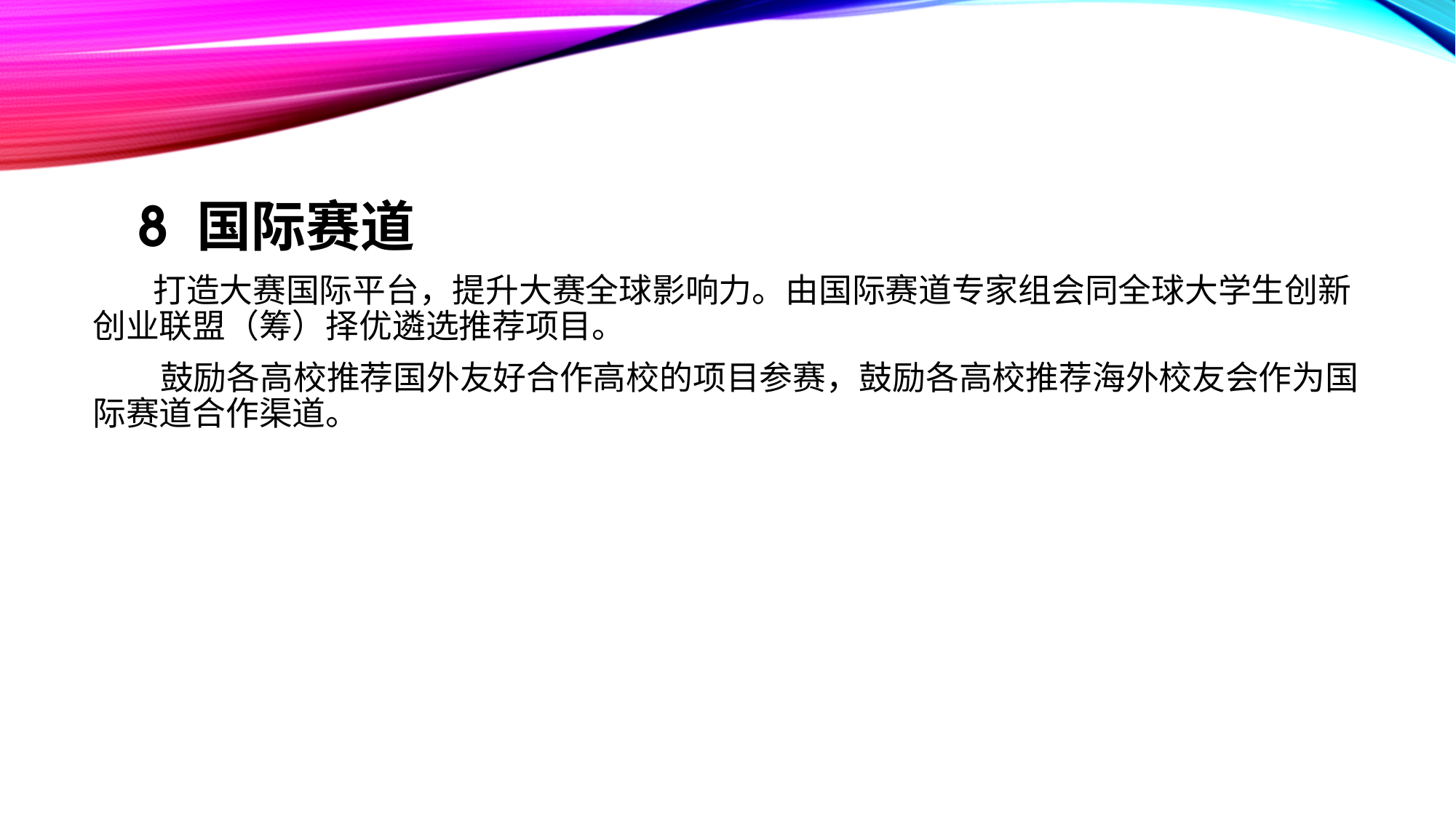

8 国际赛道
       打造大赛国际平台，提升大赛全球影响力。由国际赛道专家组会同全球大学生创新创业联盟（筹）择优遴选推荐项目。
        鼓励各高校推荐国外友好合作高校的项目参赛，鼓励各高校推荐海外校友会作为国际赛道合作渠道。